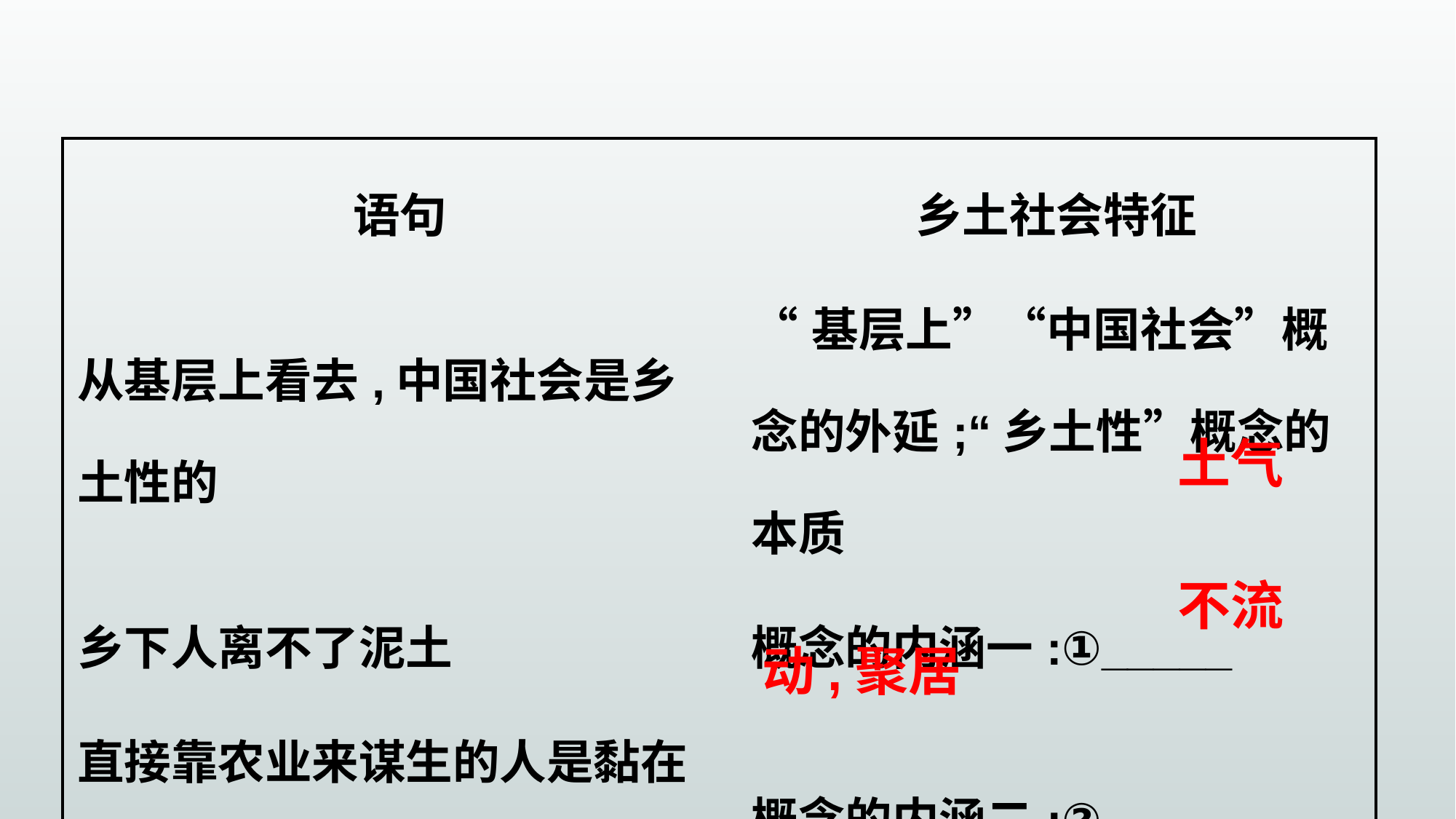

| 语句 | 乡土社会特征 |
| --- | --- |
| 从基层上看去,中国社会是乡土性的 | “基层上”“中国社会”概念的外延;“乡土性”概念的本质 |
| 乡下人离不了泥土 | 概念的内涵一:①\_\_\_\_\_ |
| 直接靠农业来谋生的人是黏在土地上的;以农为生的人,世代定居是常态,迁移是变态 | 概念的内涵二:②\_\_\_\_\_ \_\_\_\_\_\_\_\_ |
土气
不流
动,聚居